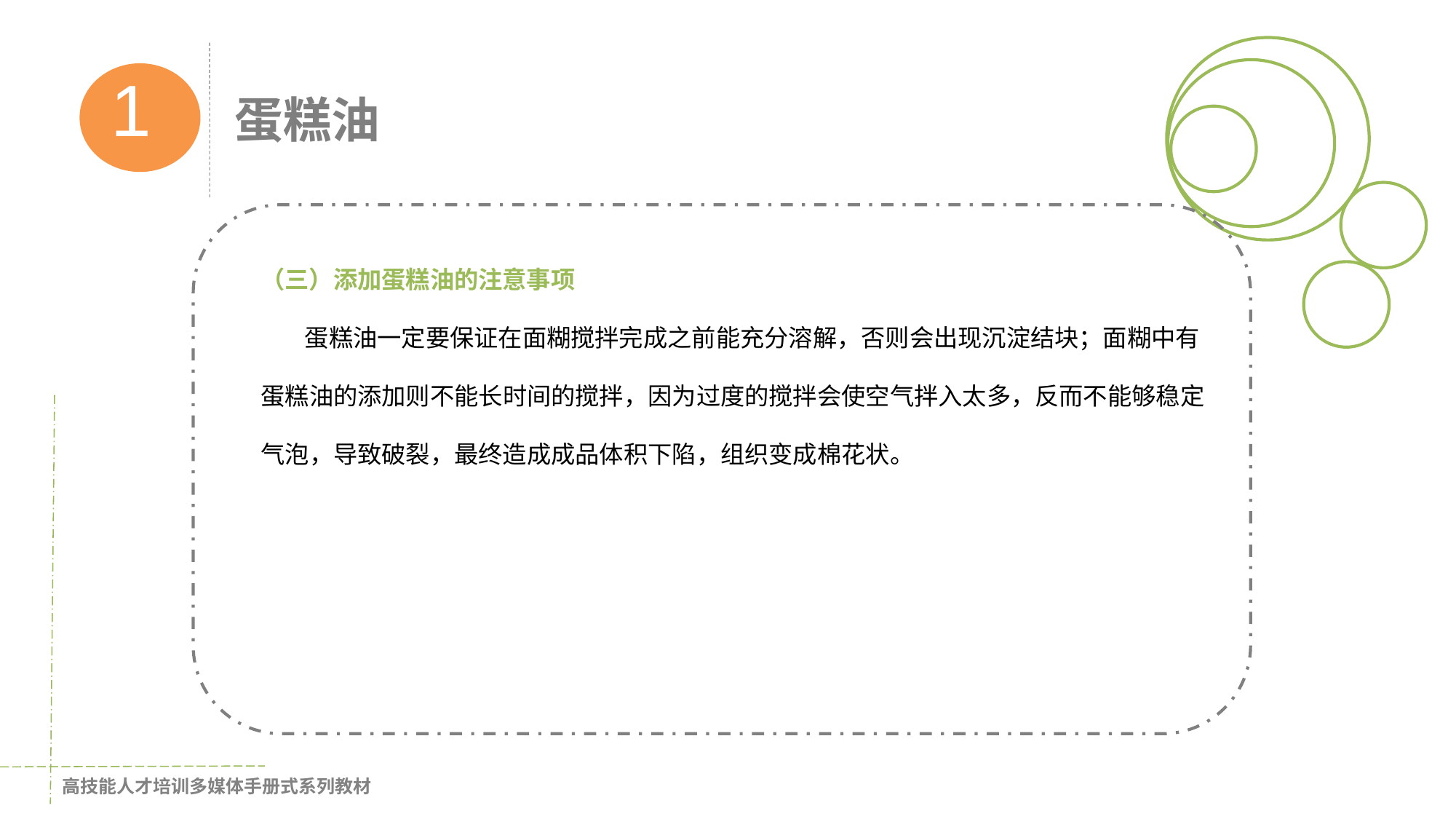

1

蛋糕油

（三）添加蛋糕油的注意事项
       蛋糕油一定要保证在面糊搅拌完成之前能充分溶解，否则会出现沉淀结块；面糊中有蛋糕油的添加则不能长时间的搅拌，因为过度的搅拌会使空气拌入太多，反而不能够稳定气泡，导致破裂，最终造成成品体积下陷，组织变成棉花状。